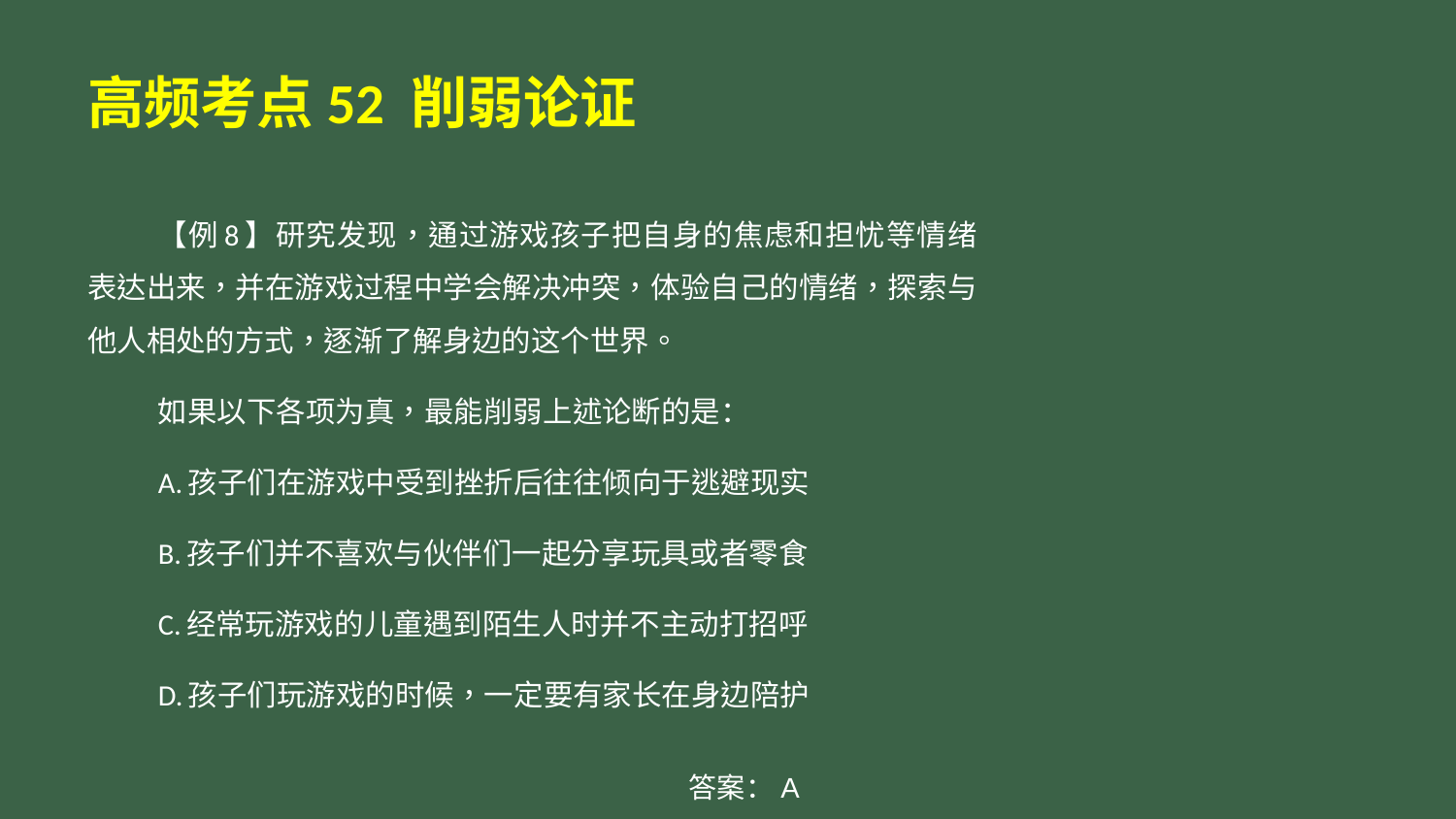

# 高频考点52 削弱论证
【例8】研究发现，通过游戏孩子把自身的焦虑和担忧等情绪表达出来，并在游戏过程中学会解决冲突，体验自己的情绪，探索与他人相处的方式，逐渐了解身边的这个世界。
如果以下各项为真，最能削弱上述论断的是：
A.孩子们在游戏中受到挫折后往往倾向于逃避现实
B.孩子们并不喜欢与伙伴们一起分享玩具或者零食
C.经常玩游戏的儿童遇到陌生人时并不主动打招呼
D.孩子们玩游戏的时候，一定要有家长在身边陪护

答案：A